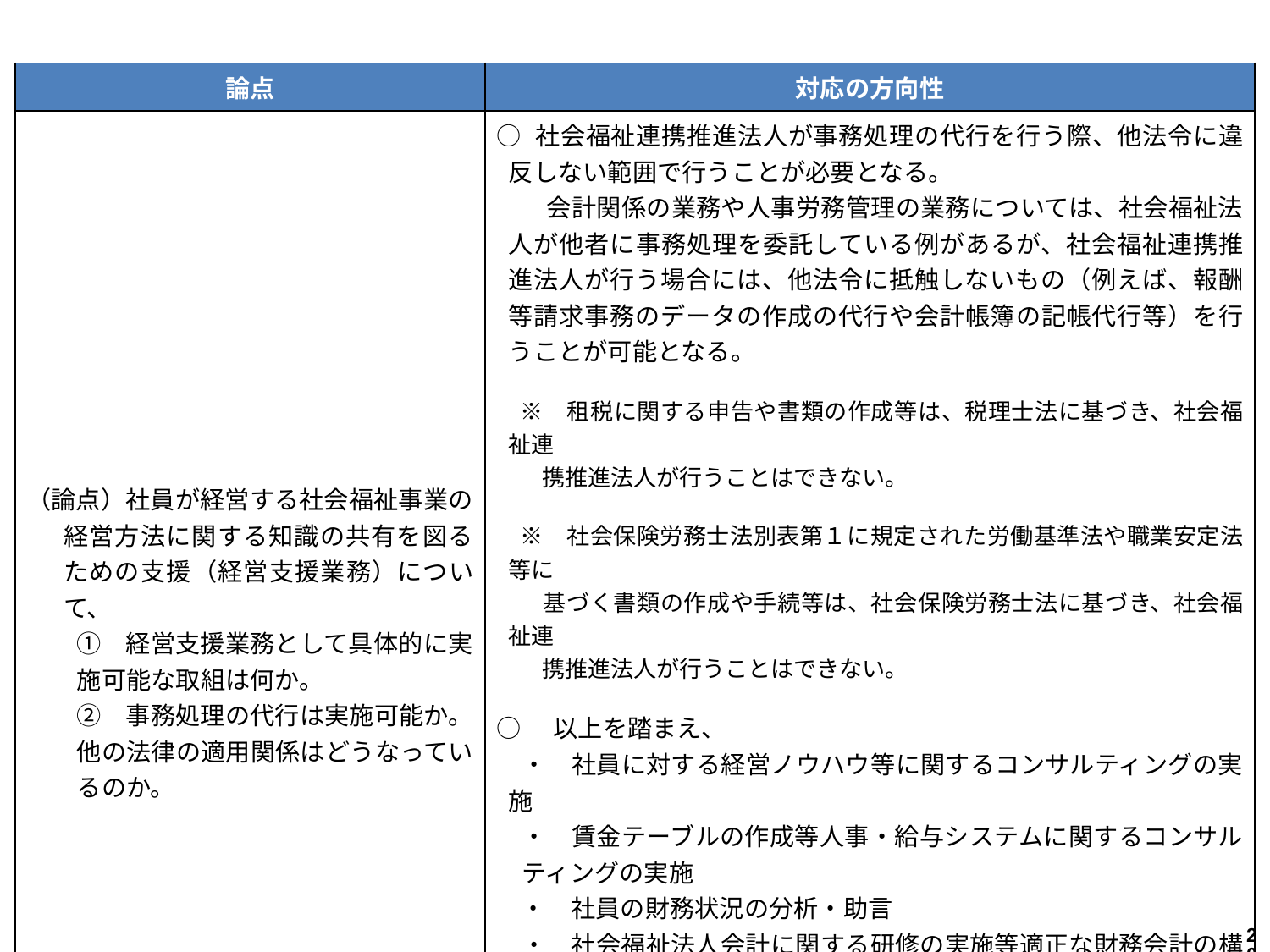

| 論点 | 対応の方向性 |
| --- | --- |
| （論点）社員が経営する社会福祉事業の経営方法に関する知識の共有を図るための支援（経営支援業務）について、 　　①　経営支援業務として具体的に実施可能な取組は何か。 　　②　事務処理の代行は実施可能か。他の法律の適用関係はどうなっているのか。 | ○ 社会福祉連携推進法人が事務処理の代行を行う際、他法令に違反しない範囲で行うことが必要となる。 　　会計関係の業務や人事労務管理の業務については、社会福祉法人が他者に事務処理を委託している例があるが、社会福祉連携推進法人が行う場合には、他法令に抵触しないもの（例えば、報酬等請求事務のデータの作成の代行や会計帳簿の記帳代行等）を行うことが可能となる。 　※　租税に関する申告や書類の作成等は、税理士法に基づき、社会福祉連 　　携推進法人が行うことはできない。 　※　社会保険労務士法別表第１に規定された労働基準法や職業安定法等に 　　基づく書類の作成や手続等は、社会保険労務士法に基づき、社会福祉連 　　携推進法人が行うことはできない。 ○　以上を踏まえ、 　・　社員に対する経営ノウハウ等に関するコンサルティングの実施 　・　賃金テーブルの作成等人事・給与システムに関するコンサルティングの実施 　・　社員の財務状況の分析・助言 　・　社会福祉法人会計に関する研修の実施等適正な財務会計の構築に向けた支援 　・　社員の特定事務に関する事務処理の代行 　等を経営支援業務の例示とする。 　 ※　外国人材の受け入れに関する業務のうち、介護職種に係る技能実習の　 　　 監理団体については、経営支援業務として行う。 |
20